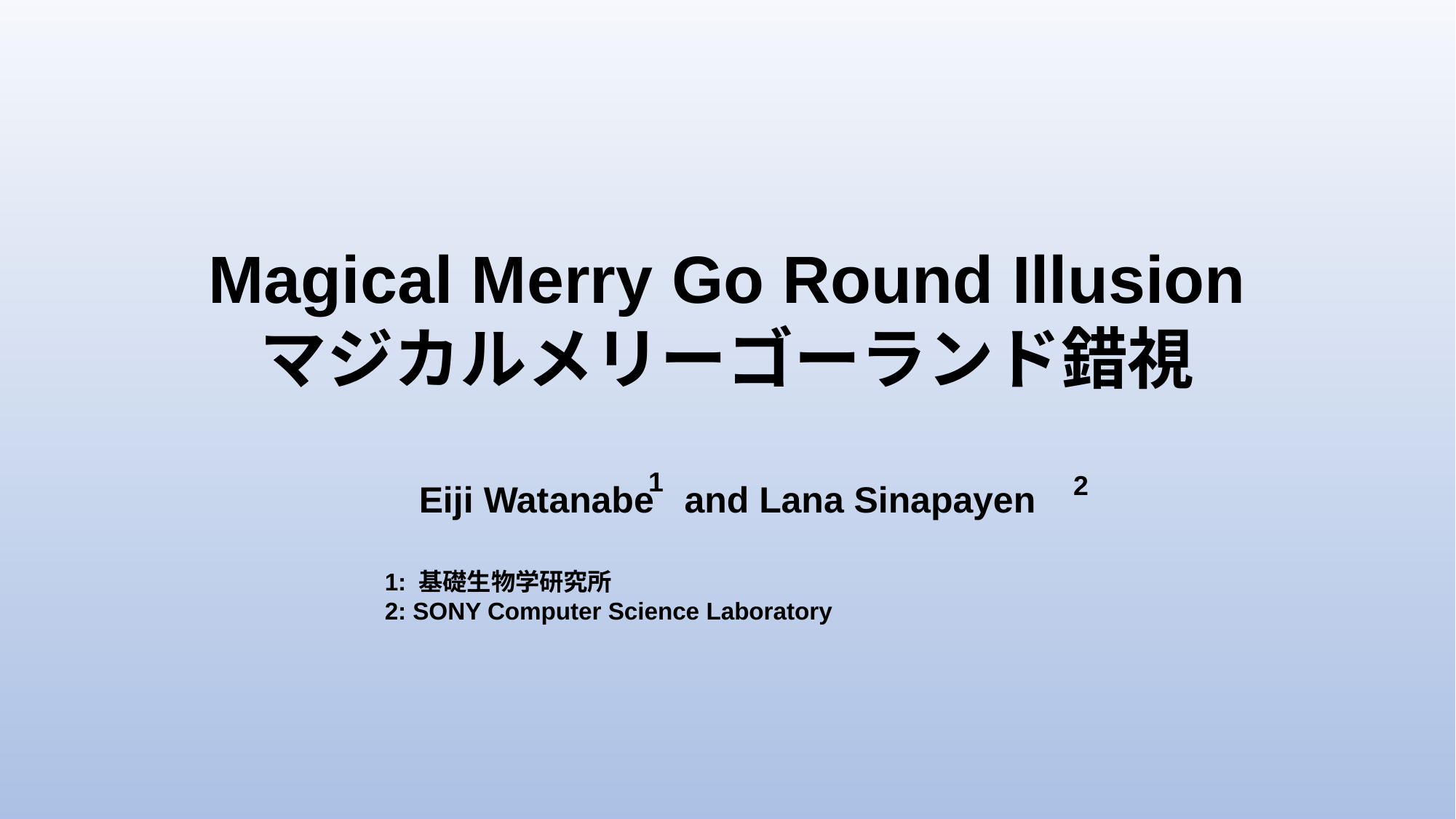

Magical Merry Go Round Illusion
マジカルメリーゴーランド錯視

Eiji Watanabe   and Lana Sinapayen

1
2
1: 基礎生物学研究所
2: SONY Computer Science Laboratory